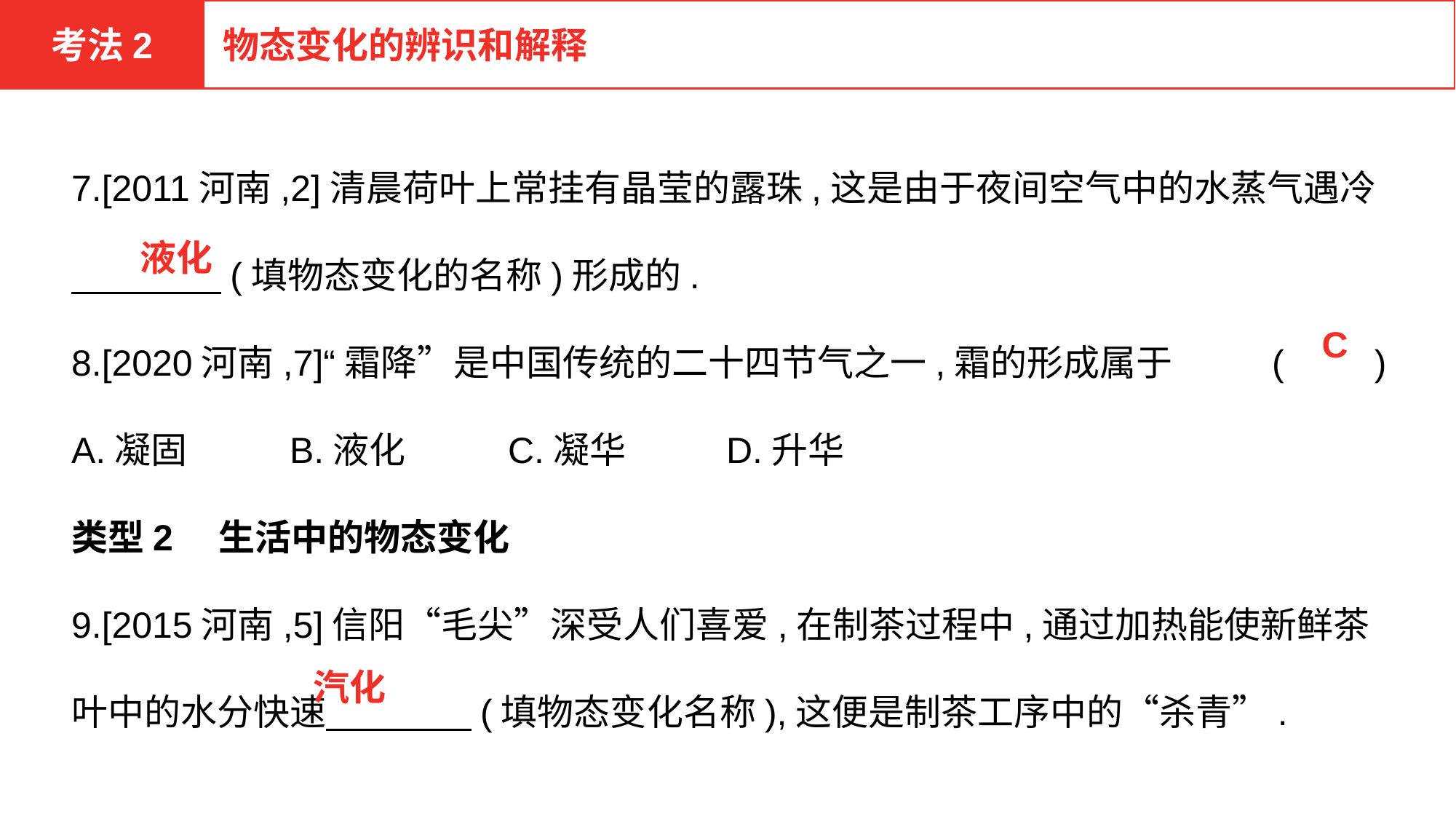

考法2
物态变化的辨识和解释
7.[2011河南,2]清晨荷叶上常挂有晶莹的露珠,这是由于夜间空气中的水蒸气遇冷
　     　　(填物态变化的名称)形成的.
8.[2020河南,7]“霜降”是中国传统的二十四节气之一,霜的形成属于	(　　)
A.凝固	B.液化	C.凝华	D.升华
类型2　生活中的物态变化
9.[2015河南,5]信阳“毛尖”深受人们喜爱,在制茶过程中,通过加热能使新鲜茶叶中的水分快速　　　　(填物态变化名称),这便是制茶工序中的“杀青”.
液化
C
汽化